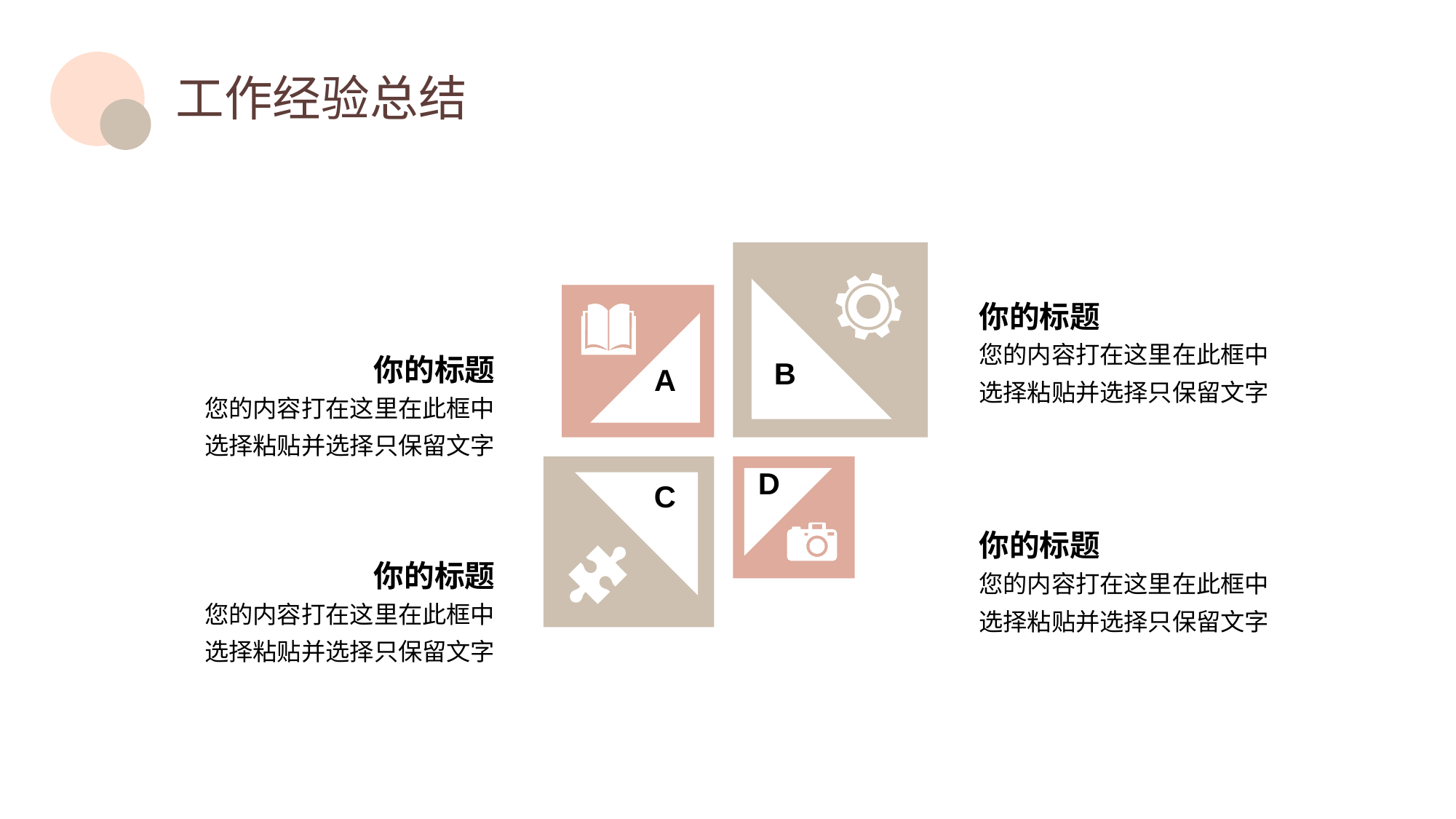

# 工作经验总结

B
你的标题
您的内容打在这里在此框中选择粘贴并选择只保留文字

A
你的标题
您的内容打在这里在此框中选择粘贴并选择只保留文字

C

D

你的标题
您的内容打在这里在此框中选择粘贴并选择只保留文字
你的标题
您的内容打在这里在此框中选择粘贴并选择只保留文字